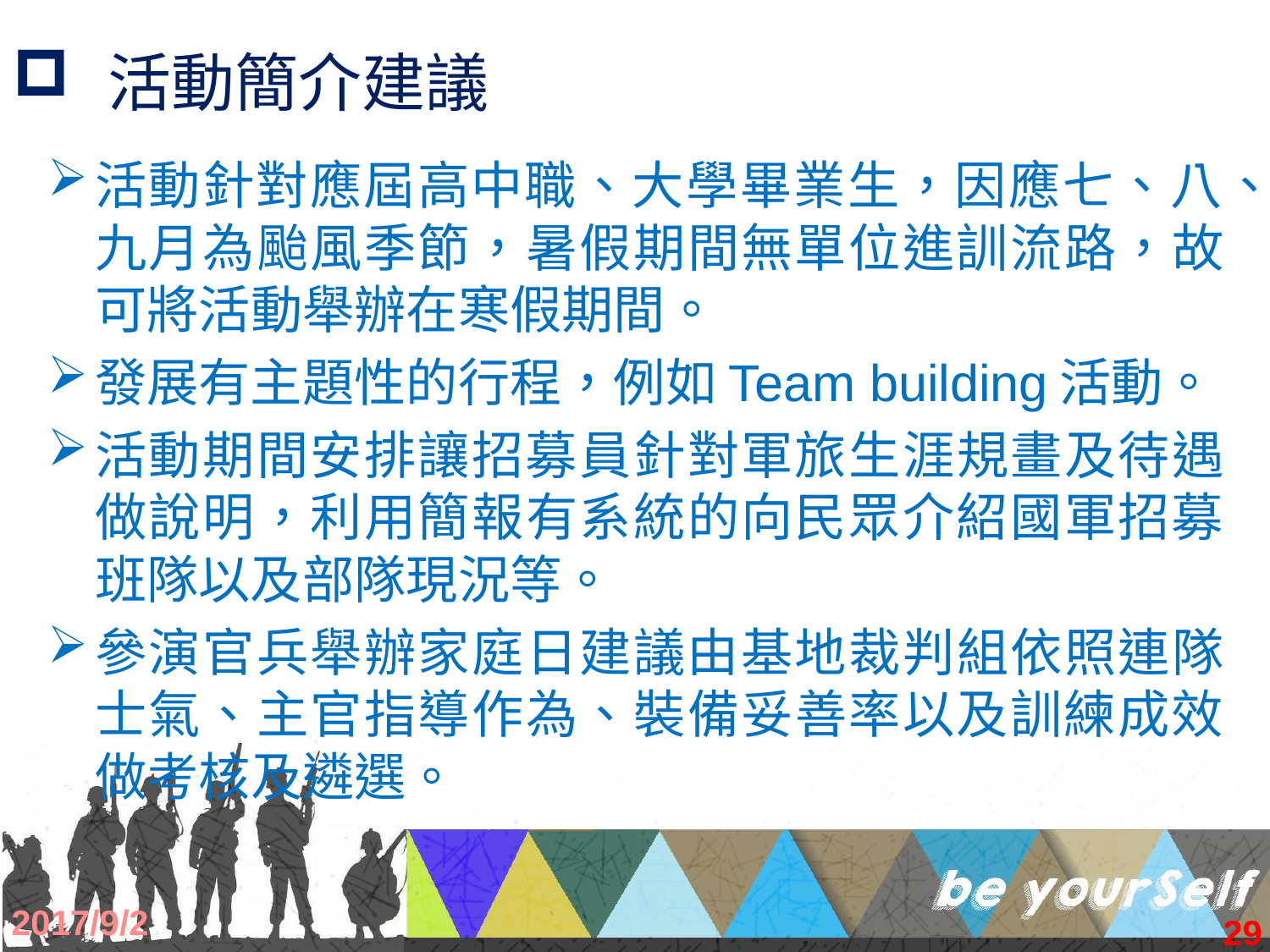

# 活動簡介建議
活動針對應屆高中職、大學畢業生，因應七、八、九月為颱風季節，暑假期間無單位進訓流路，故可將活動舉辦在寒假期間。
發展有主題性的行程，例如Team building活動。
活動期間安排讓招募員針對軍旅生涯規畫及待遇做說明，利用簡報有系統的向民眾介紹國軍招募班隊以及部隊現況等。
參演官兵舉辦家庭日建議由基地裁判組依照連隊士氣、主官指導作為、裝備妥善率以及訓練成效做考核及遴選。
2017/9/2
29